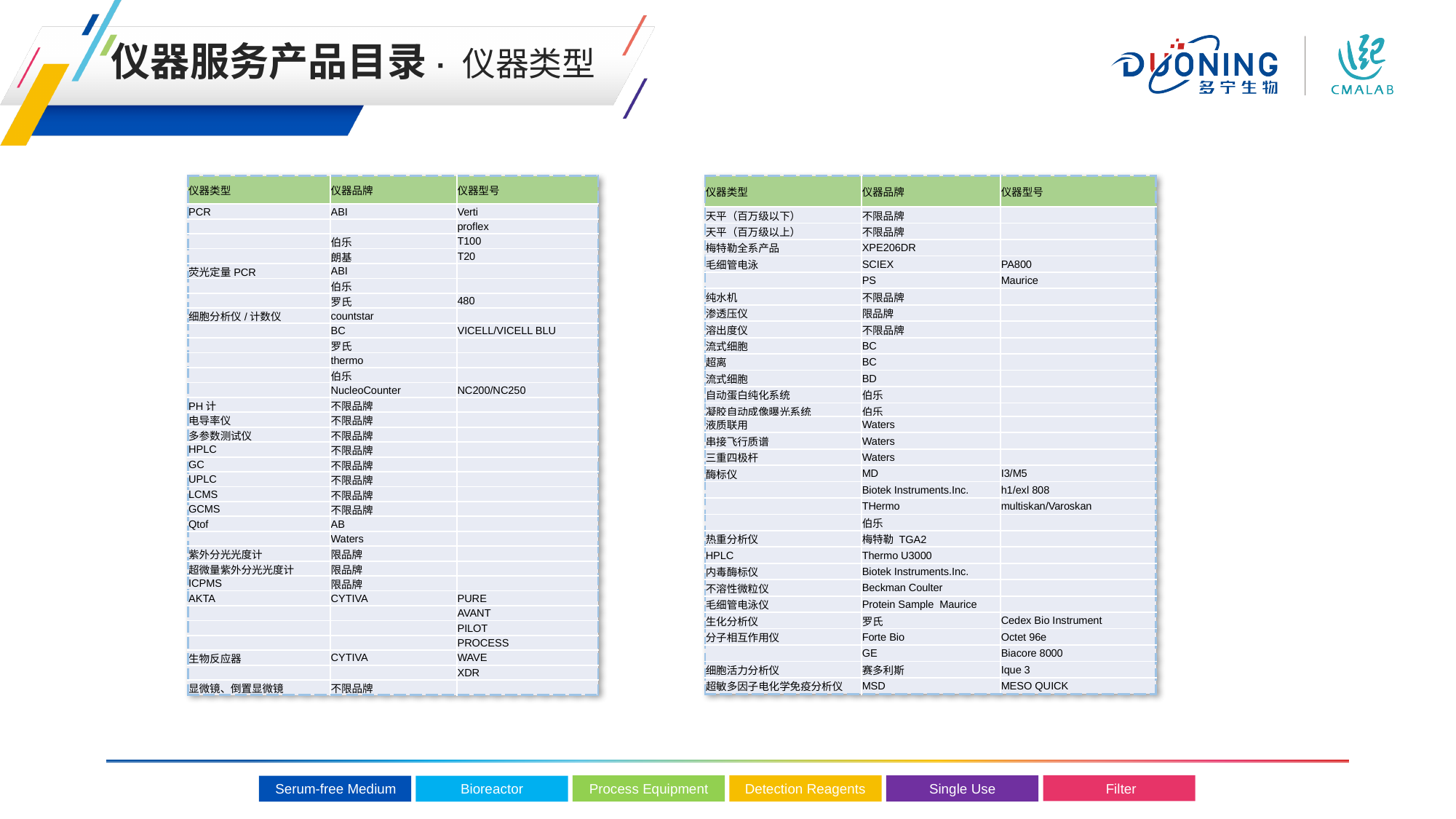

仪器服务产品目录· 仪器类型
| 仪器类型 | 仪器品牌 | 仪器型号 |
| --- | --- | --- |
| PCR | ABI | Verti |
|  |  | proflex |
|  | 伯乐 | T100 |
|  | 朗基 | T20 |
| 荧光定量PCR | ABI |  |
|  | 伯乐 |  |
|  | 罗氏 | 480 |
| 细胞分析仪/计数仪 | countstar |  |
|  | BC | VICELL/VICELL BLU |
|  | 罗氏 |  |
|  | thermo |  |
|  | 伯乐 |  |
|  | NucleoCounter | NC200/NC250 |
| PH计 | 不限品牌 |  |
| 电导率仪 | 不限品牌 |  |
| 多参数测试仪 | 不限品牌 |  |
| HPLC | 不限品牌 |  |
| GC | 不限品牌 |  |
| UPLC | 不限品牌 |  |
| LCMS | 不限品牌 |  |
| GCMS | 不限品牌 |  |
| Qtof | AB |  |
|  | Waters |  |
| 紫外分光光度计 | 限品牌 |  |
| 超微量紫外分光光度计 | 限品牌 |  |
| ICPMS | 限品牌 |  |
| AKTA | CYTIVA | PURE |
|  |  | AVANT |
|  |  | PILOT |
|  |  | PROCESS |
| 生物反应器 | CYTIVA | WAVE |
|  |  | XDR |
| 显微镜、倒置显微镜 | 不限品牌 |  |
| 仪器类型 | 仪器品牌 | 仪器型号 |
| --- | --- | --- |
| 天平（百万级以下） | 不限品牌 |  |
| 天平（百万级以上） | 不限品牌 |  |
| 梅特勒全系产品 | XPE206DR |  |
| 毛细管电泳 | SCIEX | PA800 |
|  | PS | Maurice |
| 纯水机 | 不限品牌 |  |
| 渗透压仪 | 限品牌 |  |
| 溶出度仪 | 不限品牌 |  |
| 流式细胞 | BC |  |
| 超离 | BC |  |
| 流式细胞 | BD |  |
| 自动蛋白纯化系统 | 伯乐 |  |
| 凝胶自动成像曝光系统 | 伯乐 |  |
| 液质联用 | Waters |  |
| 串接飞行质谱 | Waters |  |
| 三重四极杆 | Waters |  |
| 酶标仪 | MD | I3/M5 |
|  | Biotek Instruments.Inc. | h1/exl 808 |
|  | THermo | multiskan/Varoskan |
|  | 伯乐 |  |
| 热重分析仪 | 梅特勒 TGA2 |  |
| HPLC | Thermo U3000 |  |
| 内毒酶标仪 | Biotek Instruments.Inc. |  |
| 不溶性微粒仪 | Beckman Coulter |  |
| 毛细管电泳仪 | Protein Sample Maurice |  |
| 生化分析仪 | 罗氏 | Cedex Bio Instrument |
| 分子相互作用仪 | Forte Bio | Octet 96e |
|  | GE | Biacore 8000 |
| 细胞活力分析仪 | 赛多利斯 | Ique 3 |
| 超敏多因子电化学免疫分析仪 | MSD | MESO QUICK |